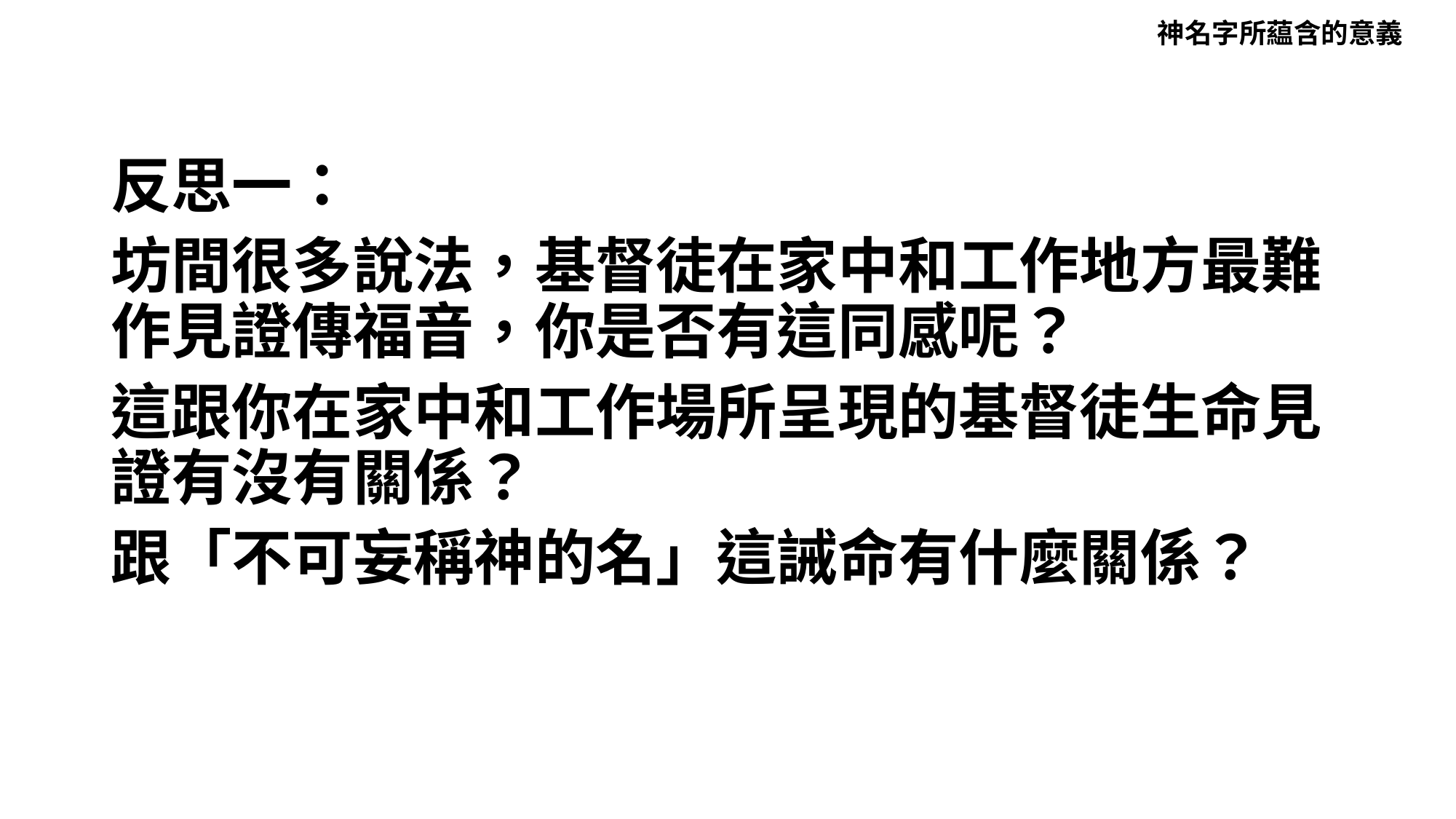

神名字所藴含的意義
反思一：
坊間很多說法，基督徒在家中和工作地方最難作見證傳福音，你是否有這同感呢？
這跟你在家中和工作場所呈現的基督徒生命見證有沒有關係？
跟「不可妄稱神的名」這誡命有什麼關係？